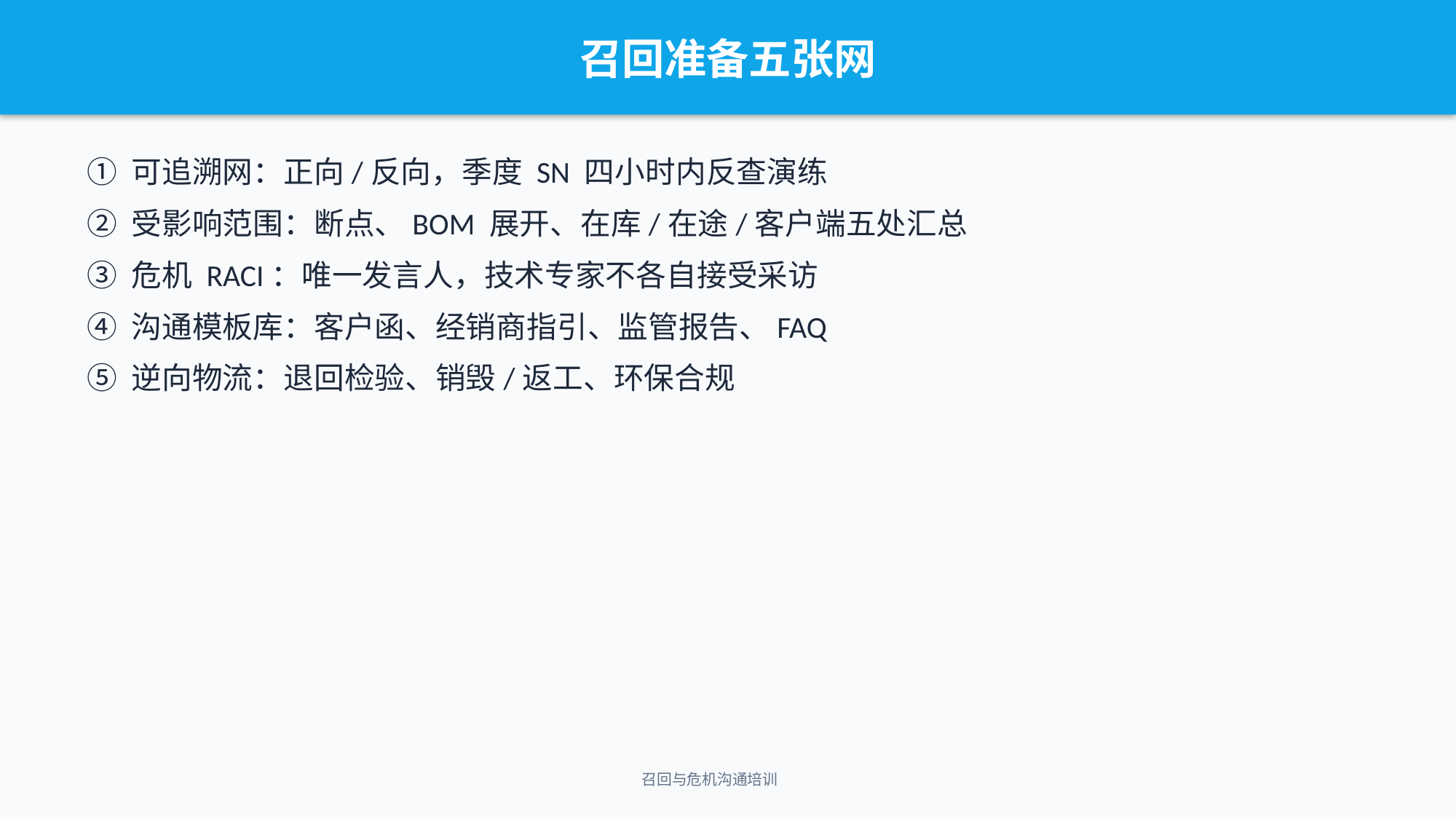

召回准备五张网
① 可追溯网：正向/反向，季度 SN 四小时内反查演练
② 受影响范围：断点、BOM 展开、在库/在途/客户端五处汇总
③ 危机 RACI：唯一发言人，技术专家不各自接受采访
④ 沟通模板库：客户函、经销商指引、监管报告、FAQ
⑤ 逆向物流：退回检验、销毁/返工、环保合规
召回与危机沟通培训